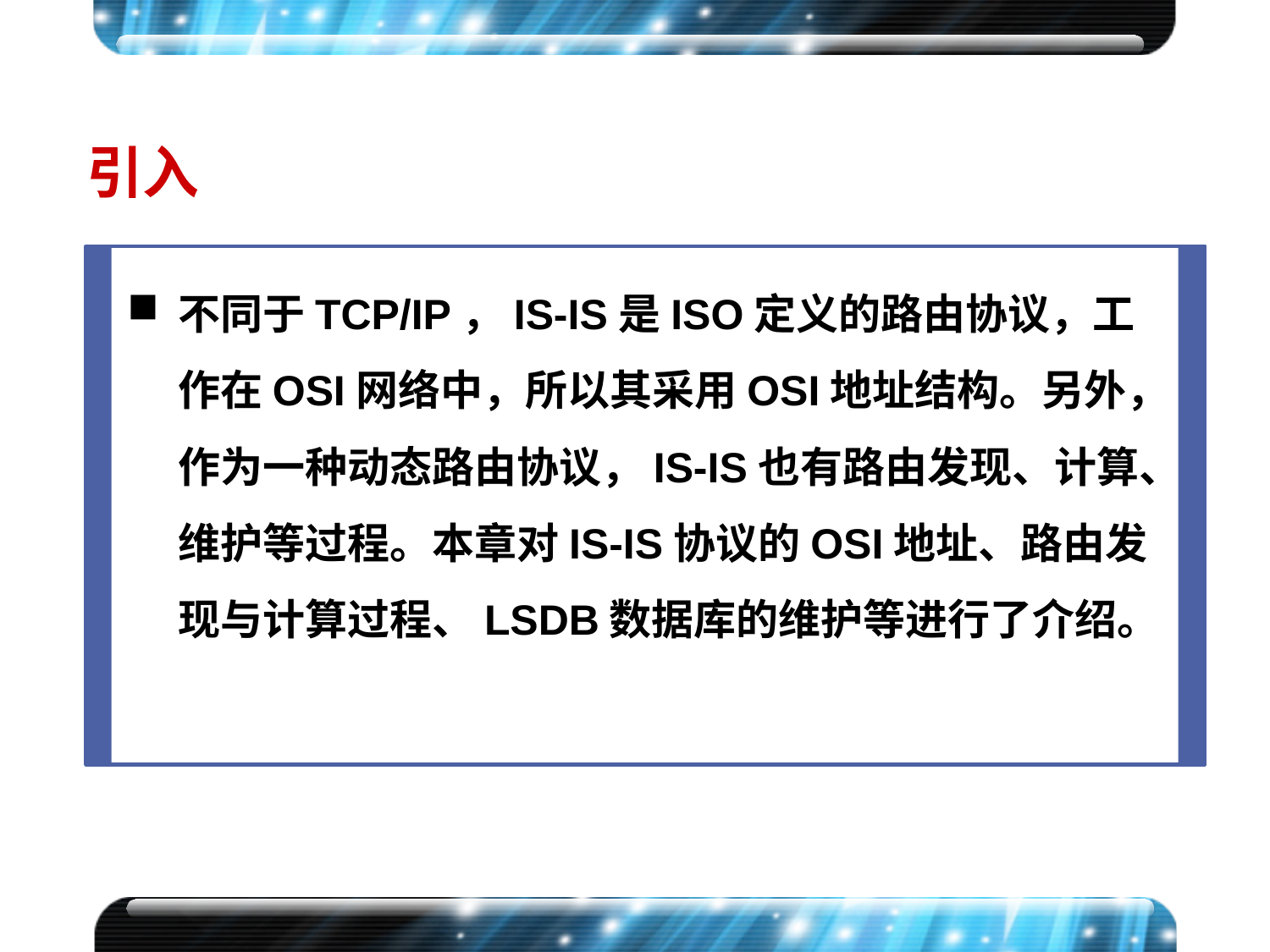

引入

不同于TCP/IP，IS-IS是ISO定义的路由协议，工作在OSI网络中，所以其采用OSI地址结构。另外，作为一种动态路由协议，IS-IS也有路由发现、计算、维护等过程。本章对IS-IS协议的OSI地址、路由发现与计算过程、LSDB数据库的维护等进行了介绍。